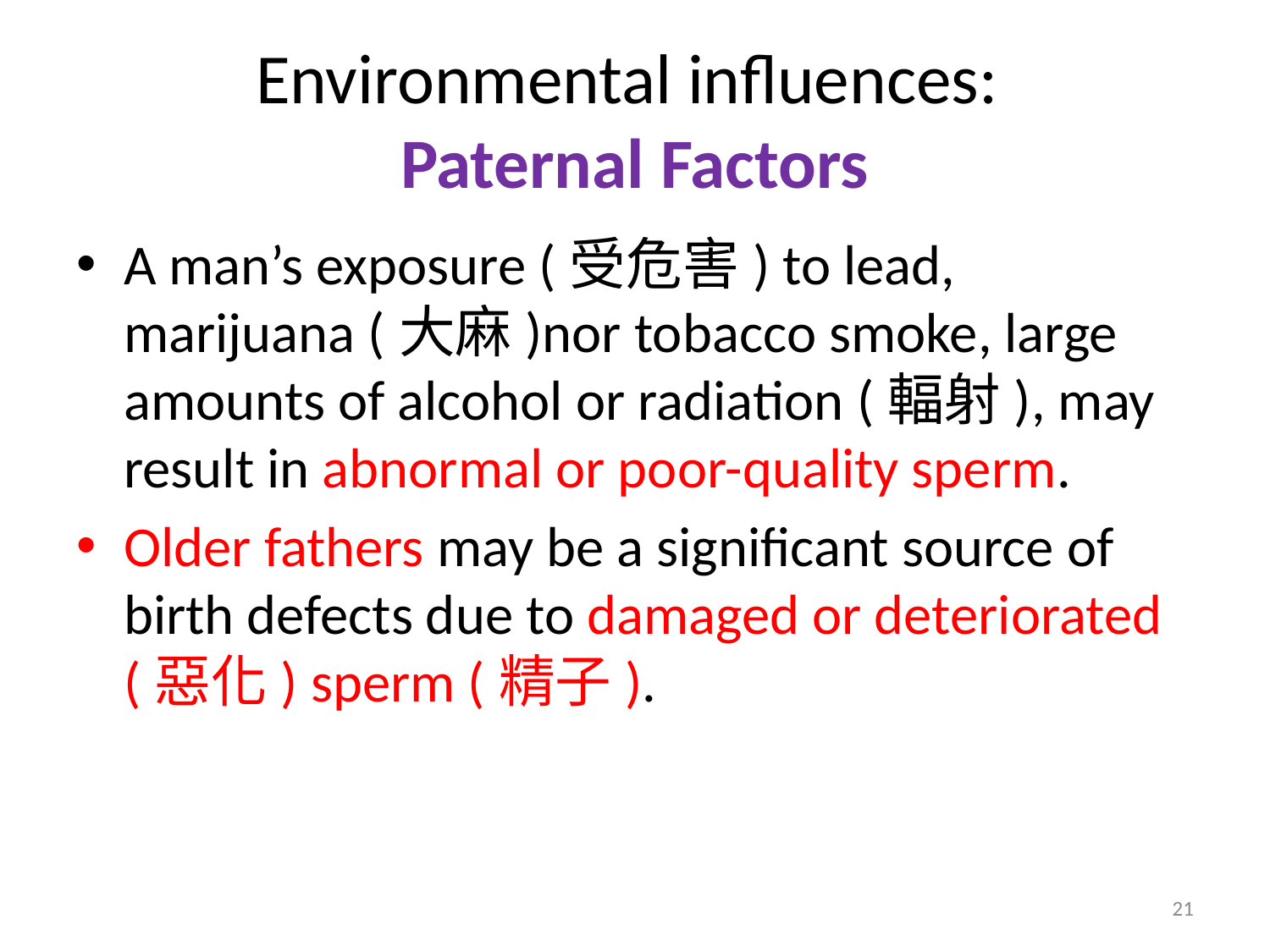

# Environmental influences: Paternal Factors
A man’s exposure (受危害) to lead, marijuana (大麻)nor tobacco smoke, large amounts of alcohol or radiation (輻射), may result in abnormal or poor-quality sperm.
Older fathers may be a significant source of birth defects due to damaged or deteriorated (惡化) sperm (精子).
21